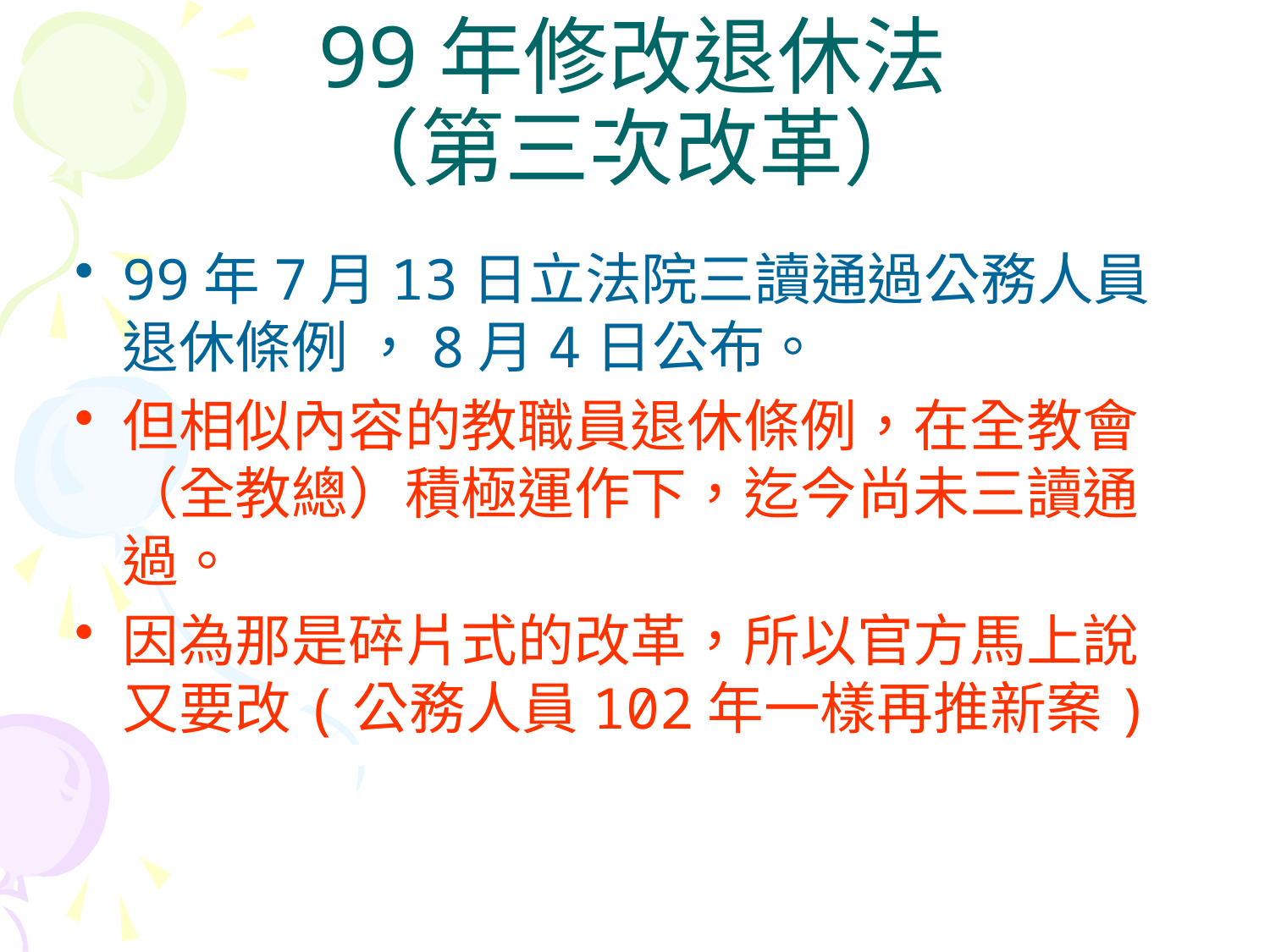

99年修改退休法
（第三次改革）
99年7月13日立法院三讀通過公務人員退休條例 ，8月4日公布。
但相似內容的教職員退休條例，在全教會（全教總）積極運作下，迄今尚未三讀通過。
因為那是碎片式的改革，所以官方馬上說又要改(公務人員102年一樣再推新案)